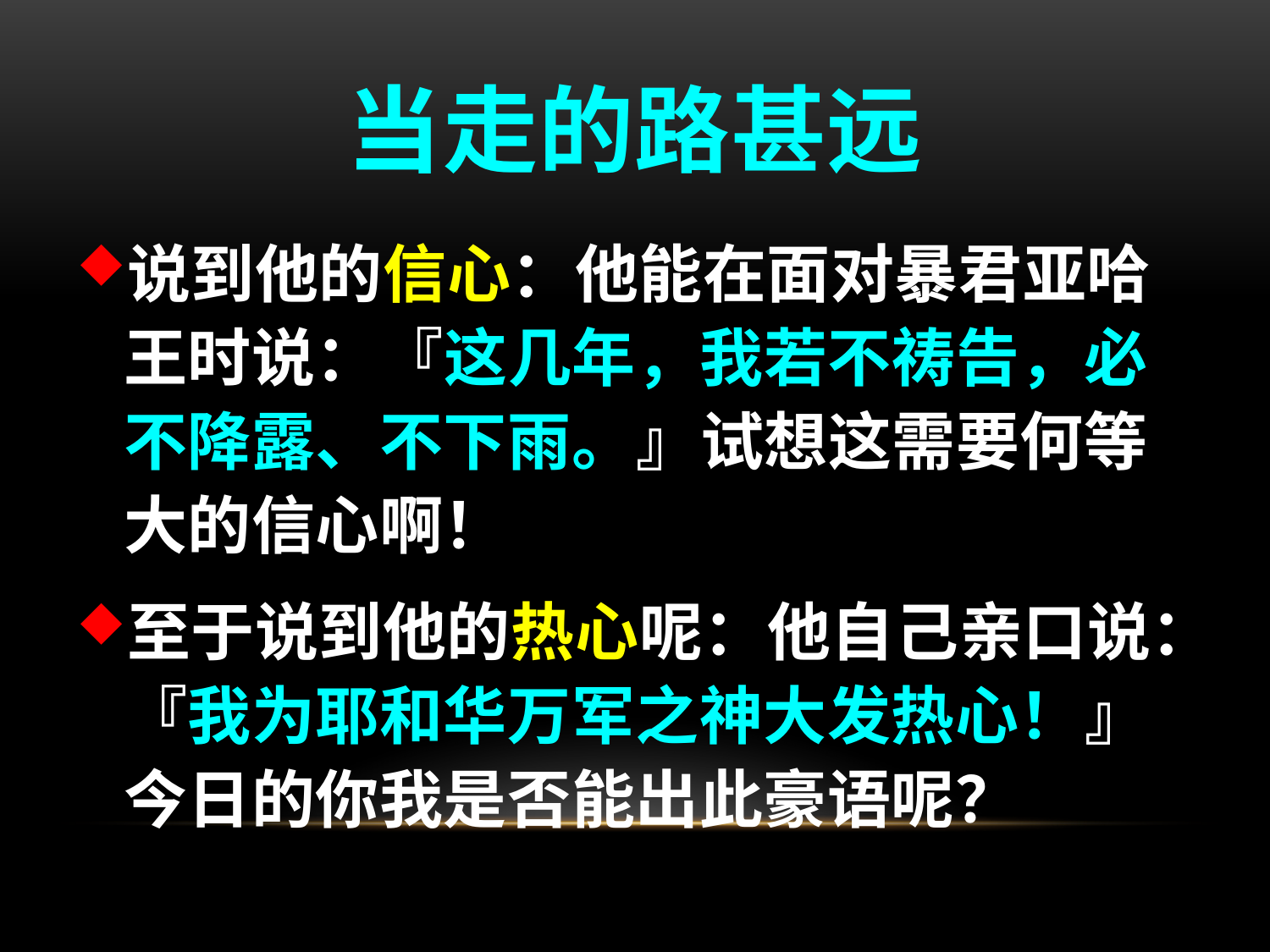

# 当走的路甚远
说到他的信心：他能在面对暴君亚哈王时说：『这几年，我若不祷告，必不降露、不下雨。』试想这需要何等大的信心啊！
至于说到他的热心呢：他自己亲口说：『我为耶和华万军之神大发热心！』今日的你我是否能出此豪语呢？